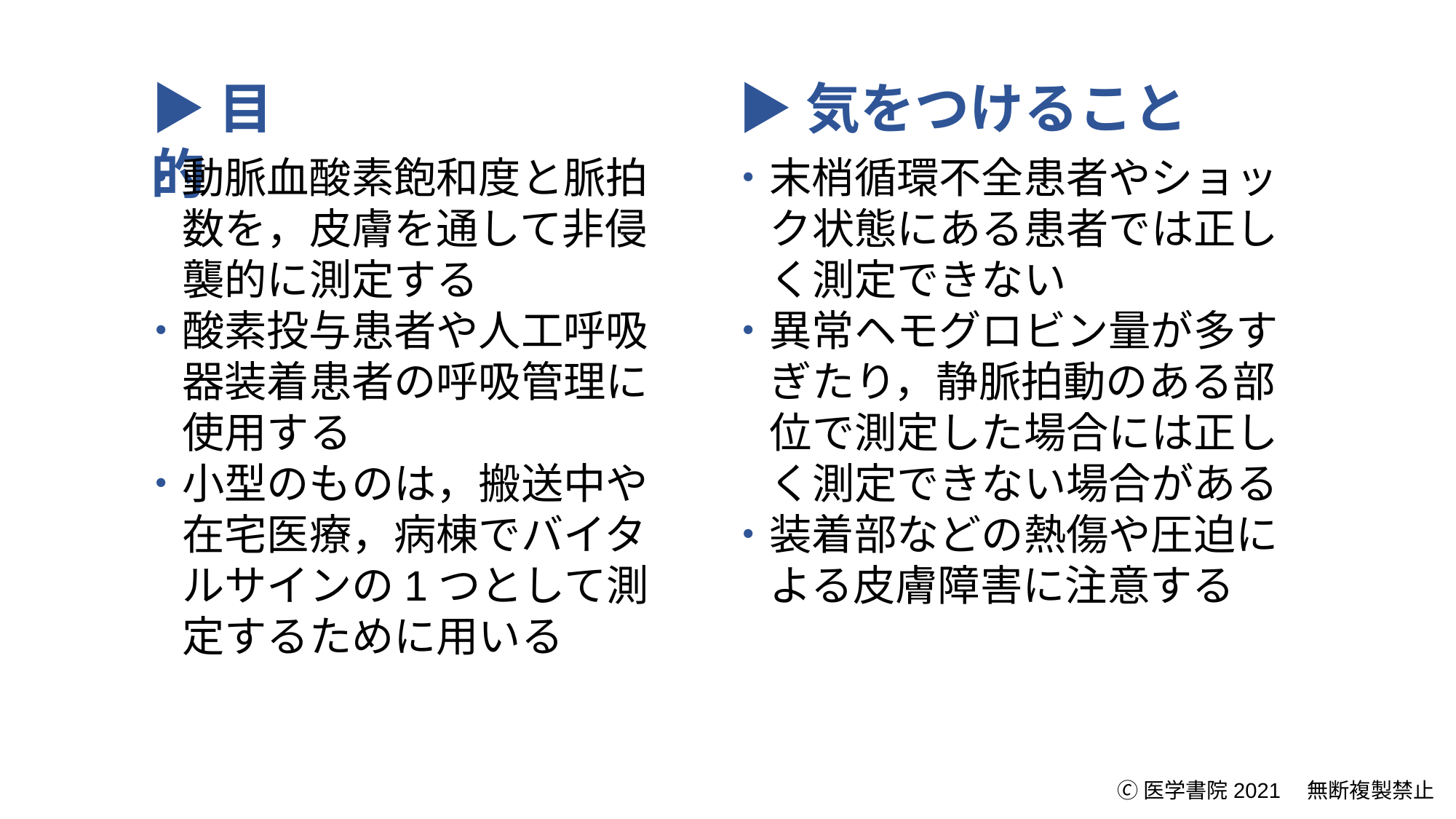

▶目的
▶気をつけること
・動脈血酸素飽和度と脈拍
　数を，皮膚を通して非侵
　襲的に測定する
・酸素投与患者や人工呼吸
　器装着患者の呼吸管理に
　使用する
・小型のものは，搬送中や
　在宅医療，病棟でバイタ
　ルサインの1つとして測
　定するために用いる

・末梢循環不全患者やショッ
　ク状態にある患者では正し
　く測定できない
・異常ヘモグロビン量が多す
　ぎたり，静脈拍動のある部
　位で測定した場合には正し
　く測定できない場合がある
・装着部などの熱傷や圧迫に
　よる皮膚障害に注意する
🄫医学書院2021　無断複製禁止